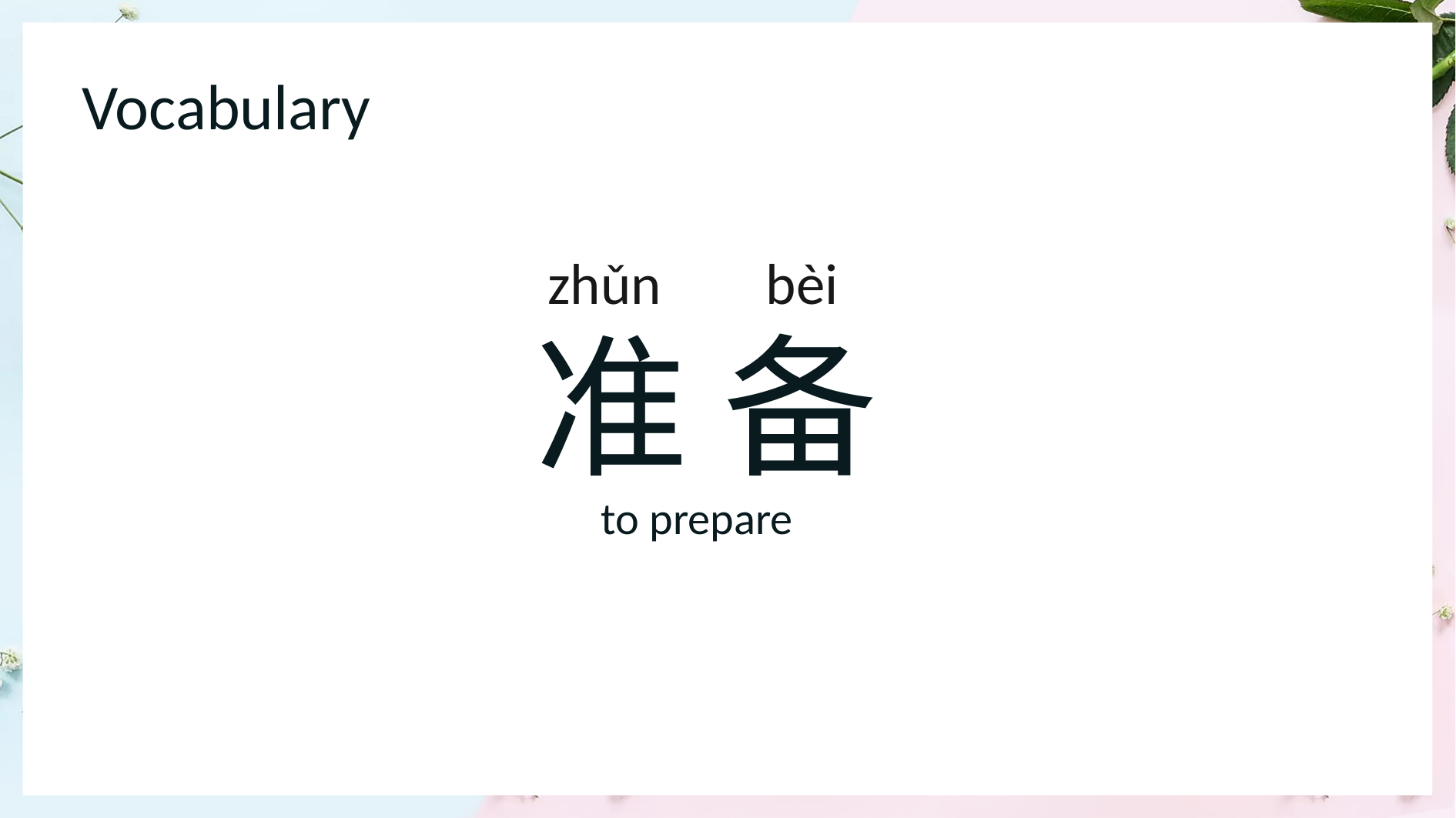

Vocabulary
   zhǔn        bèi
准 备
1
             to prepare